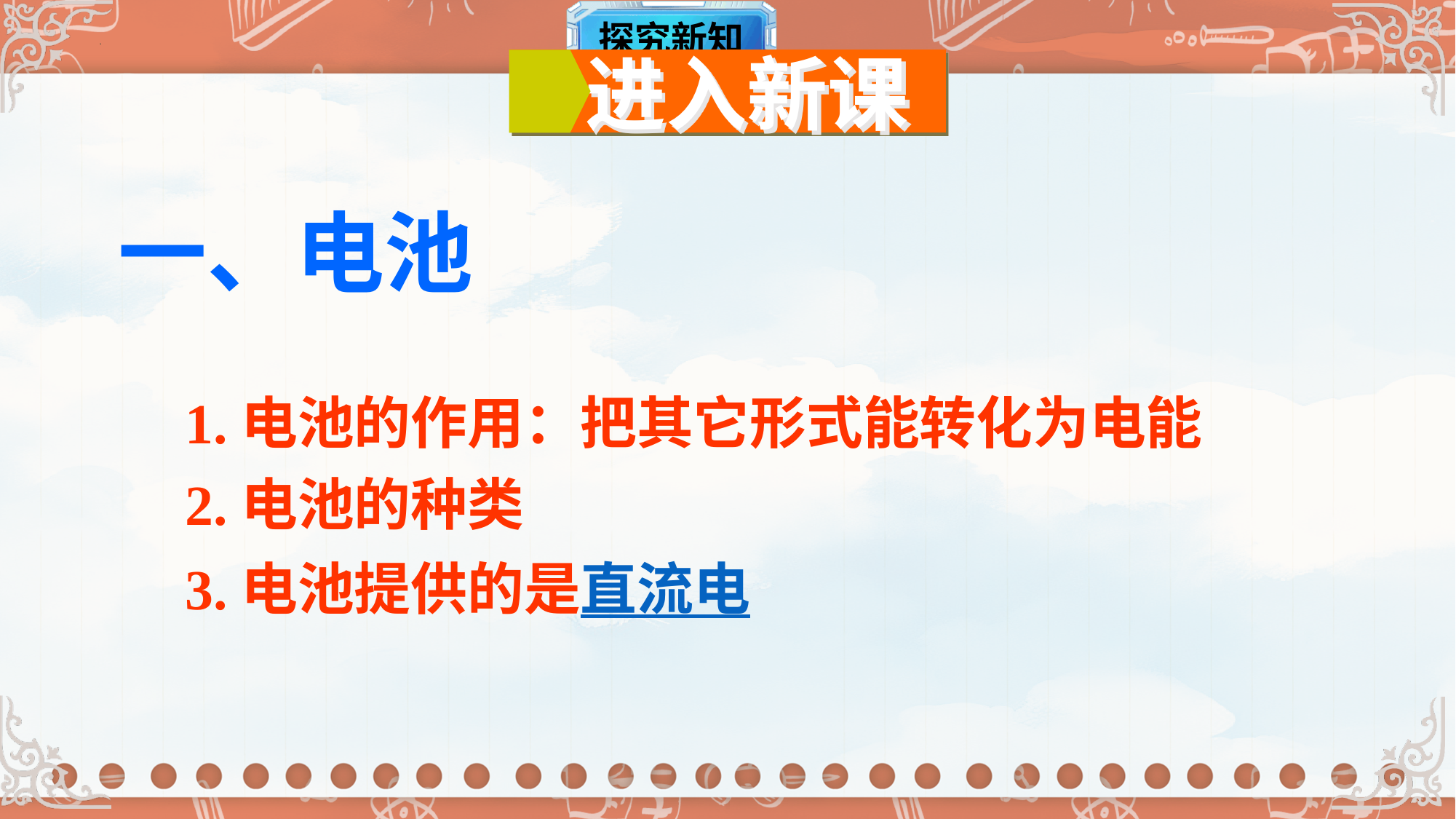

进入新课

一、电池
1.电池的作用：把其它形式能转化为电能
2.电池的种类
3.电池提供的是直流电